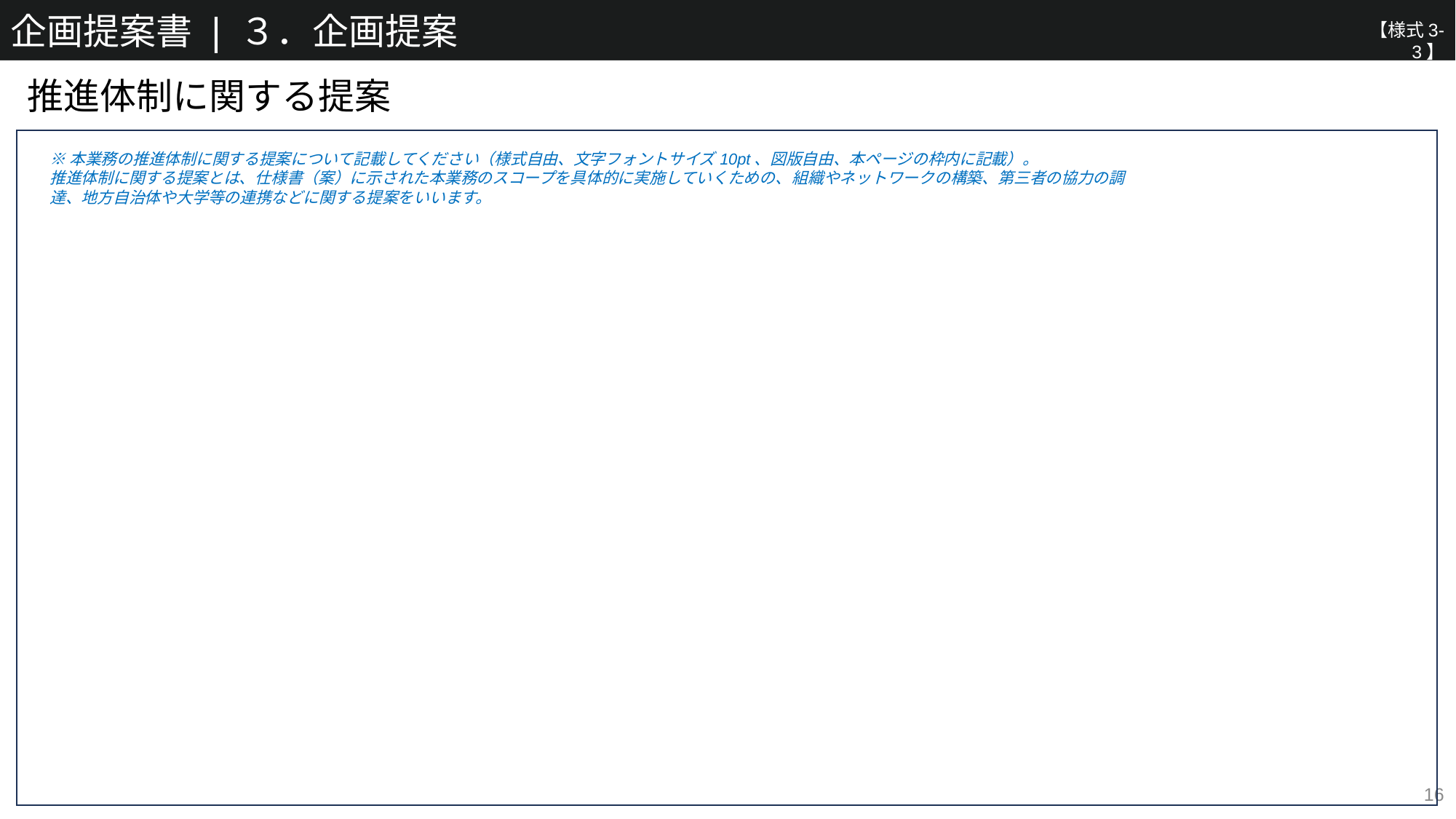

企画提案書 ❘ ３．企画提案
【様式3-3】
推進体制に関する提案

※本業務の推進体制に関する提案について記載してください（様式自由、文字フォントサイズ10pt、図版自由、本ページの枠内に記載）。
推進体制に関する提案とは、仕様書（案）に示された本業務のスコープを具体的に実施していくための、組織やネットワークの構築、第三者の協力の調達、地方自治体や大学等の連携などに関する提案をいいます。